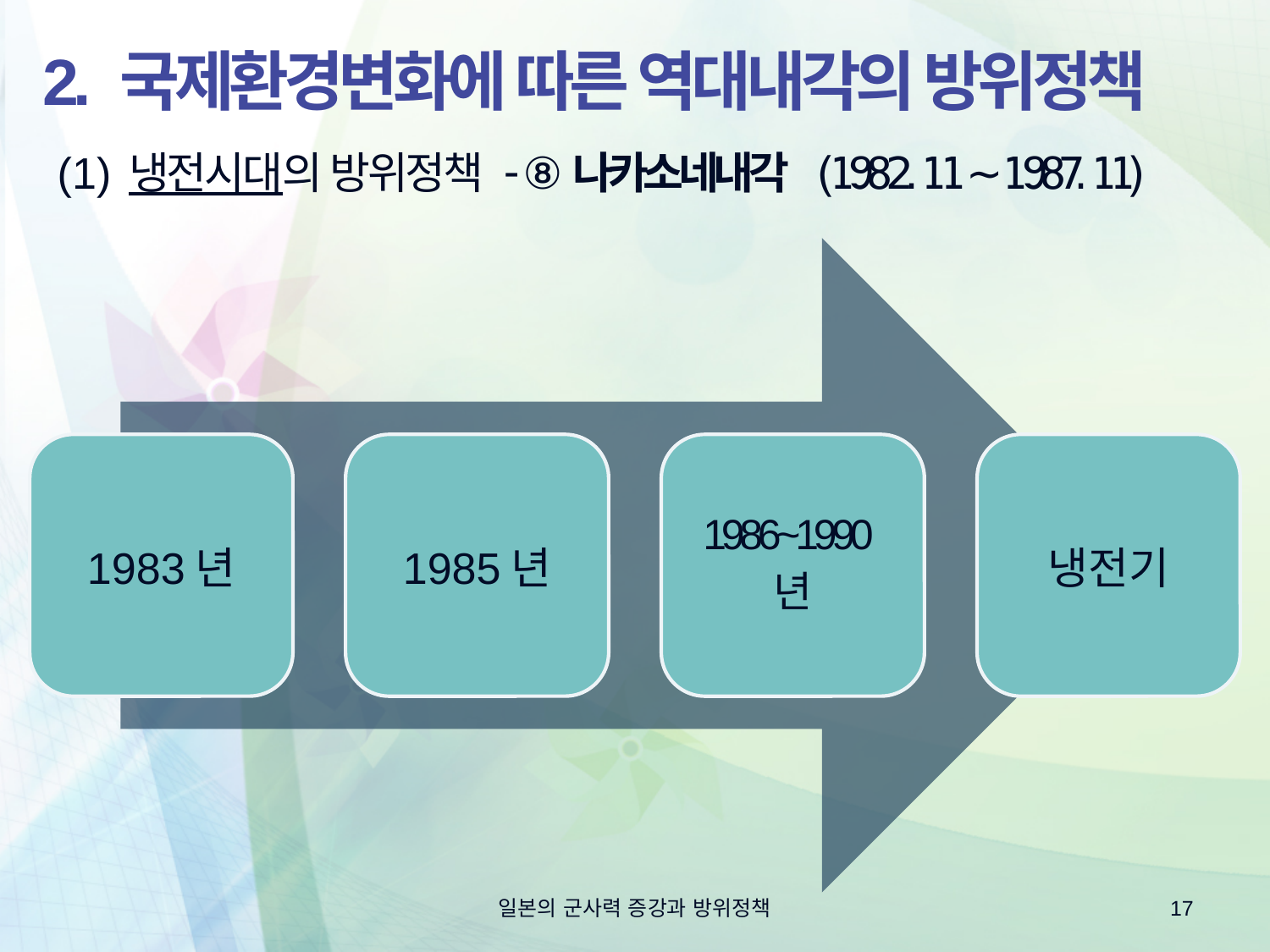

# 2. 국제환경변화에 따른 역대내각의 방위정책
냉전시대의 방위정책 - ⑧나카소네내각  (1982. 11 ~ 1987. 11)
1983년
1985년
1986~1990년
냉전기
일본의 군사력 증강과 방위정책
17